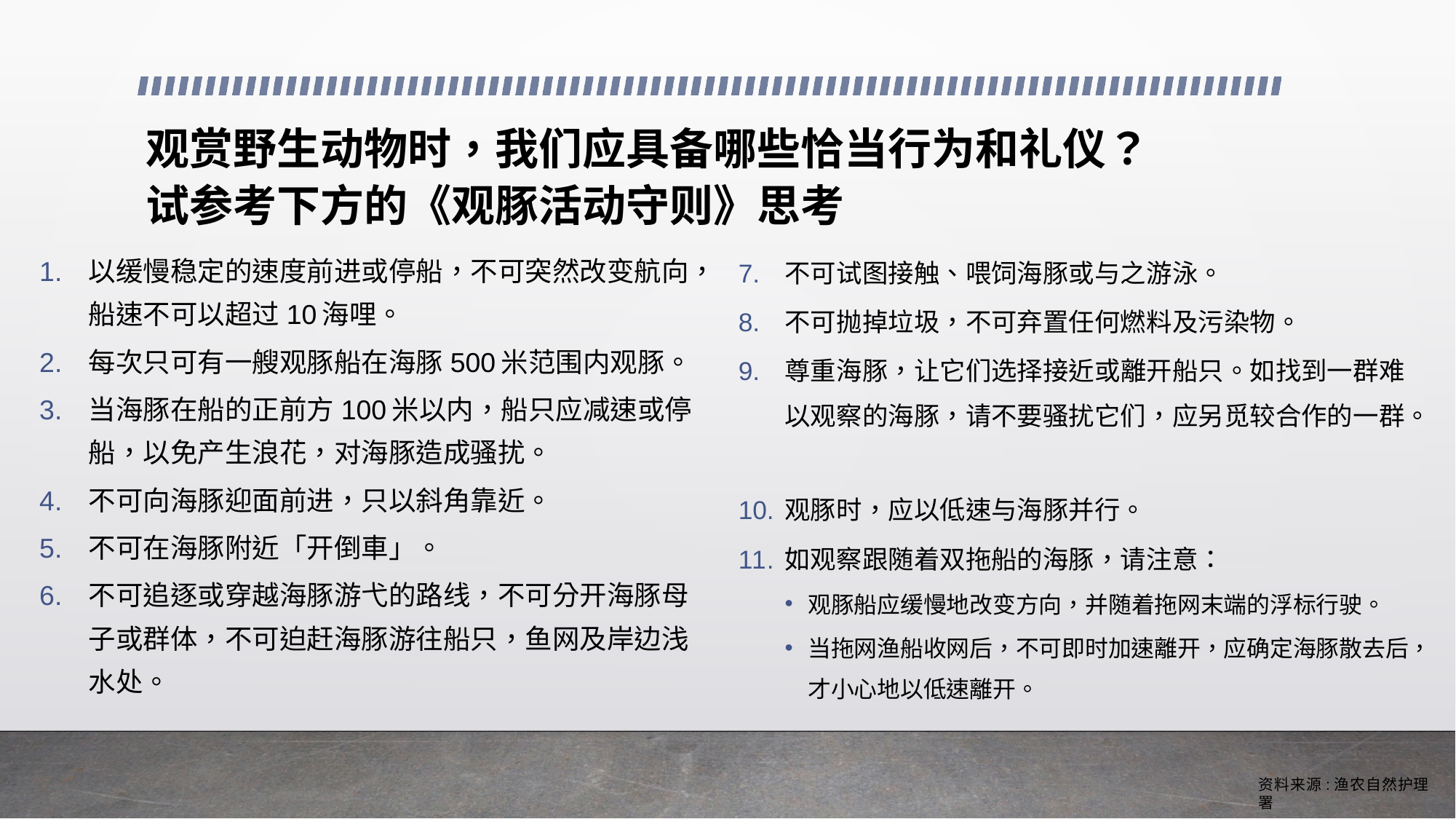

# 观赏野生动物时，我们应具备哪些恰当行为和礼仪？ 试参考下方的《观豚活动守则》思考
以缓慢稳定的速度前进或停船，不可突然改变航向，船速不可以超过10海哩。
每次只可有一艘观豚船在海豚500米范围内观豚。
当海豚在船的正前方100米以内，船只应减速或停船，以免产生浪花，对海豚造成骚扰。
不可向海豚迎面前进，只以斜角靠近。
不可在海豚附近「开倒車」。
不可追逐或穿越海豚游弋的路线，不可分开海豚母子或群体，不可迫赶海豚游往船只，鱼网及岸边浅水处。
不可试图接触、喂饲海豚或与之游泳。
不可抛掉垃圾，不可弃置任何燃料及污染物。
尊重海豚，让它们选择接近或離开船只。如找到一群难以观察的海豚，请不要骚扰它们，应另觅较合作的一群。
观豚时，应以低速与海豚并行。
如观察跟随着双拖船的海豚，请注意：
观豚船应缓慢地改变方向，并随着拖网末端的浮标行驶。
当拖网渔船收网后，不可即时加速離开，应确定海豚散去后，才小心地以低速離开。
资料来源:渔农自然护理署